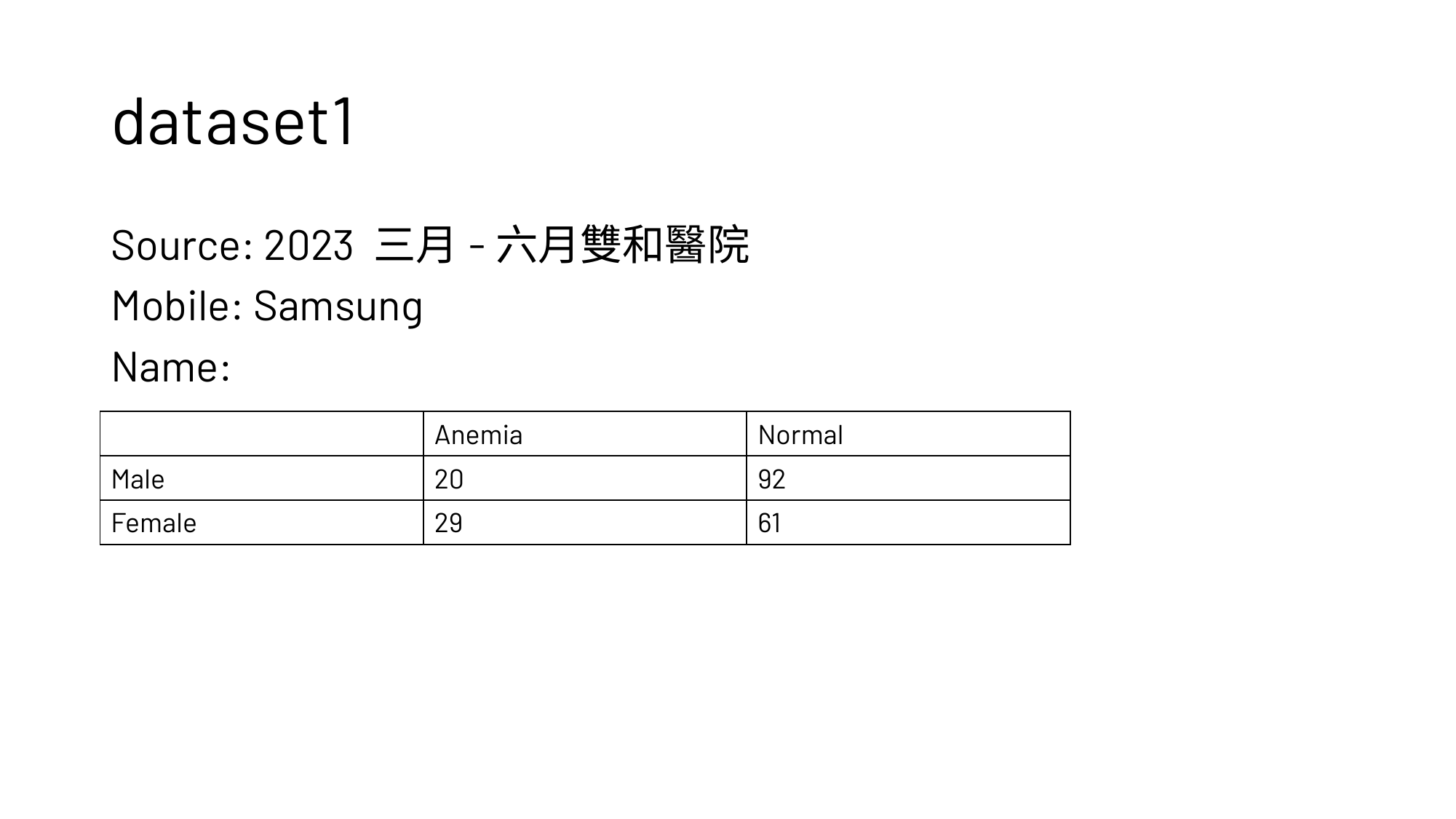

# dataset1
Source: 2023 三月-六月雙和醫院
Mobile: Samsung
Name:

|  | Anemia | Normal |
| --- | --- | --- |
| Male | 20 | 92 |
| Female | 29 | 61 |